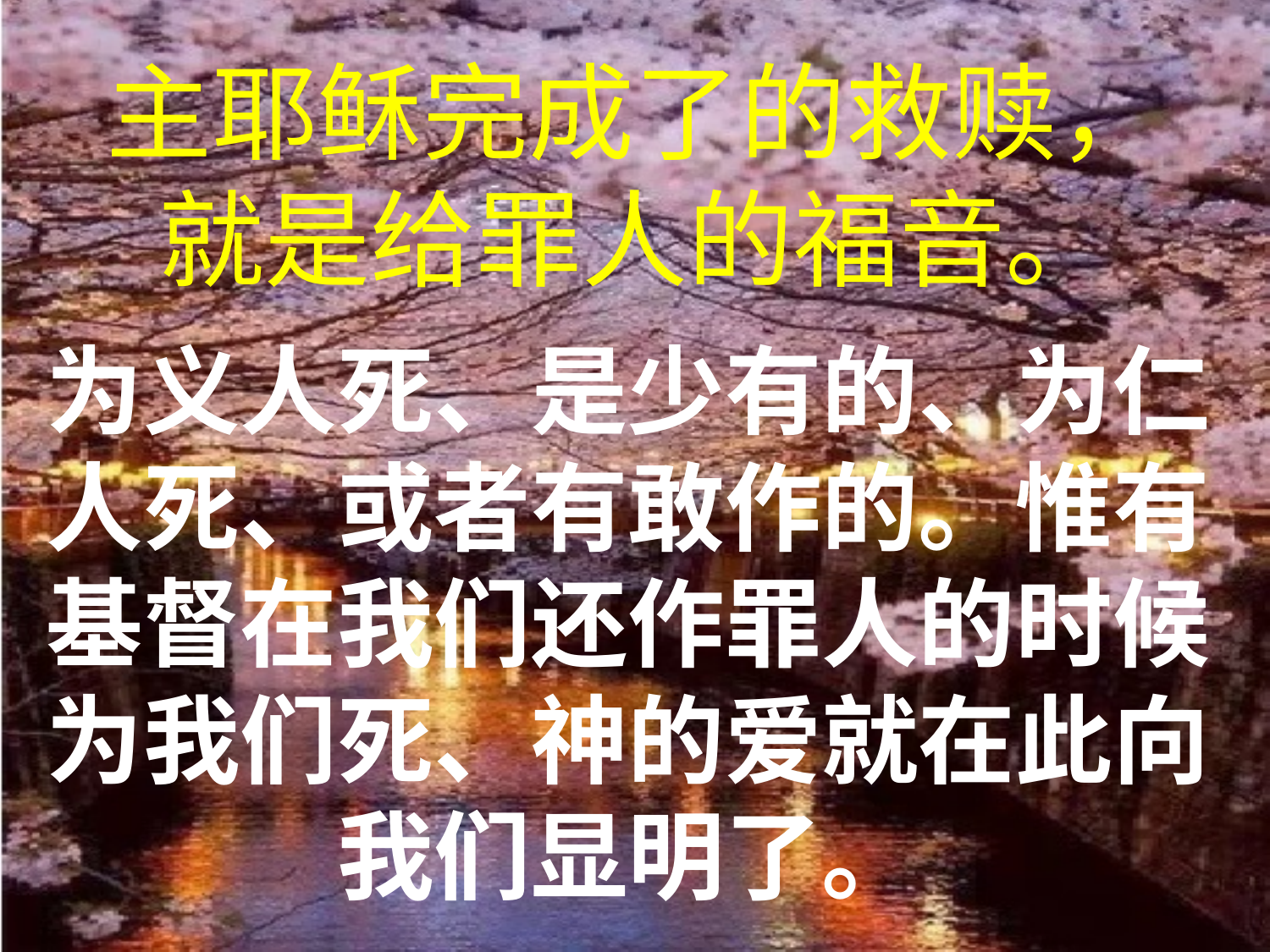

# 主耶稣完成了的救赎， 就是给罪人的福音。
为义人死、是少有的、为仁人死、或者有敢作的。惟有基督在我们还作罪人的时候为我们死、神的爱就在此向我们显明了。